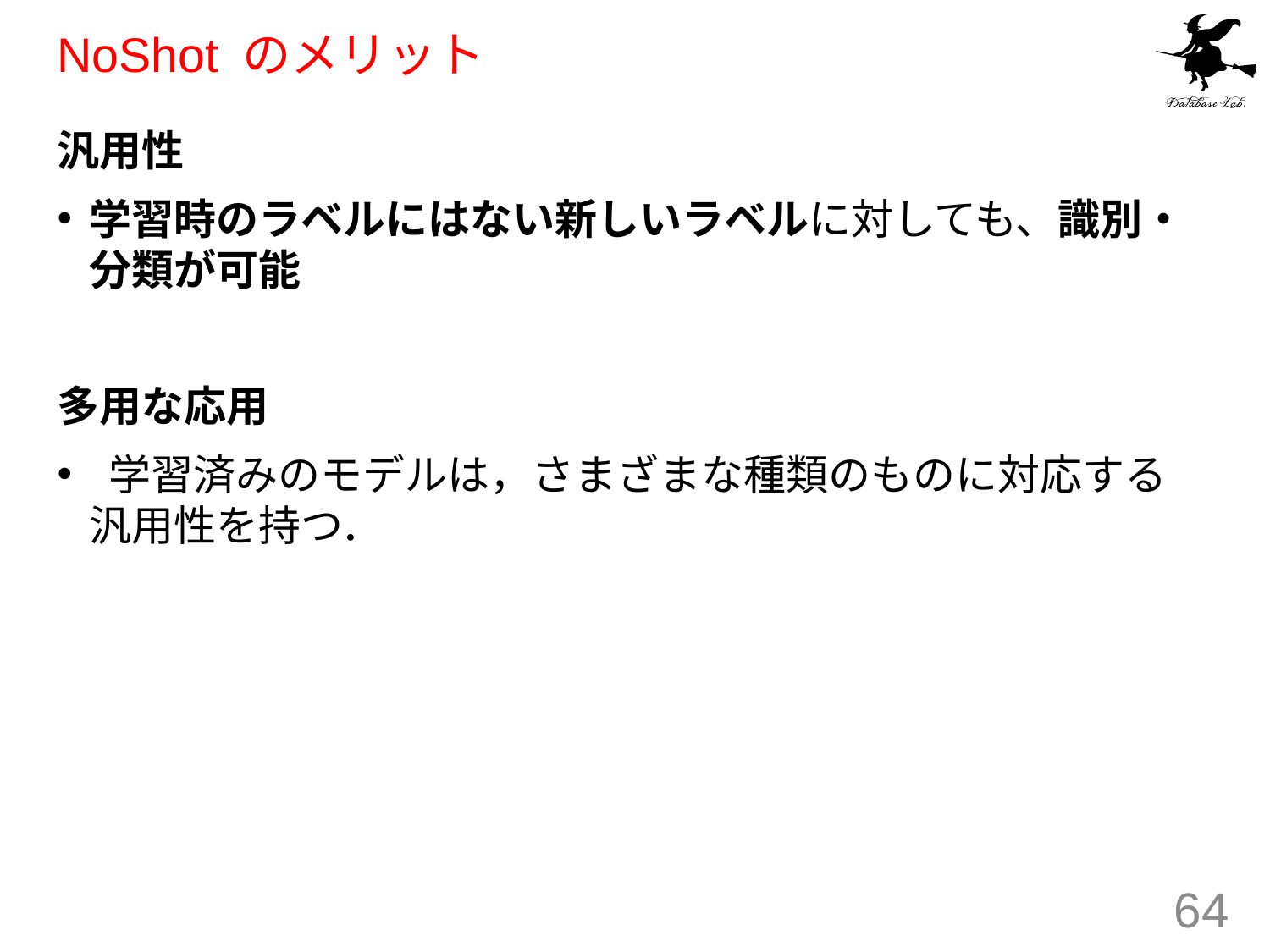

# NoShot のメリット
汎用性
学習時のラベルにはない新しいラベルに対しても、識別・分類が可能

多用な応用
 学習済みのモデルは，さまざまな種類のものに対応する汎用性を持つ．

64